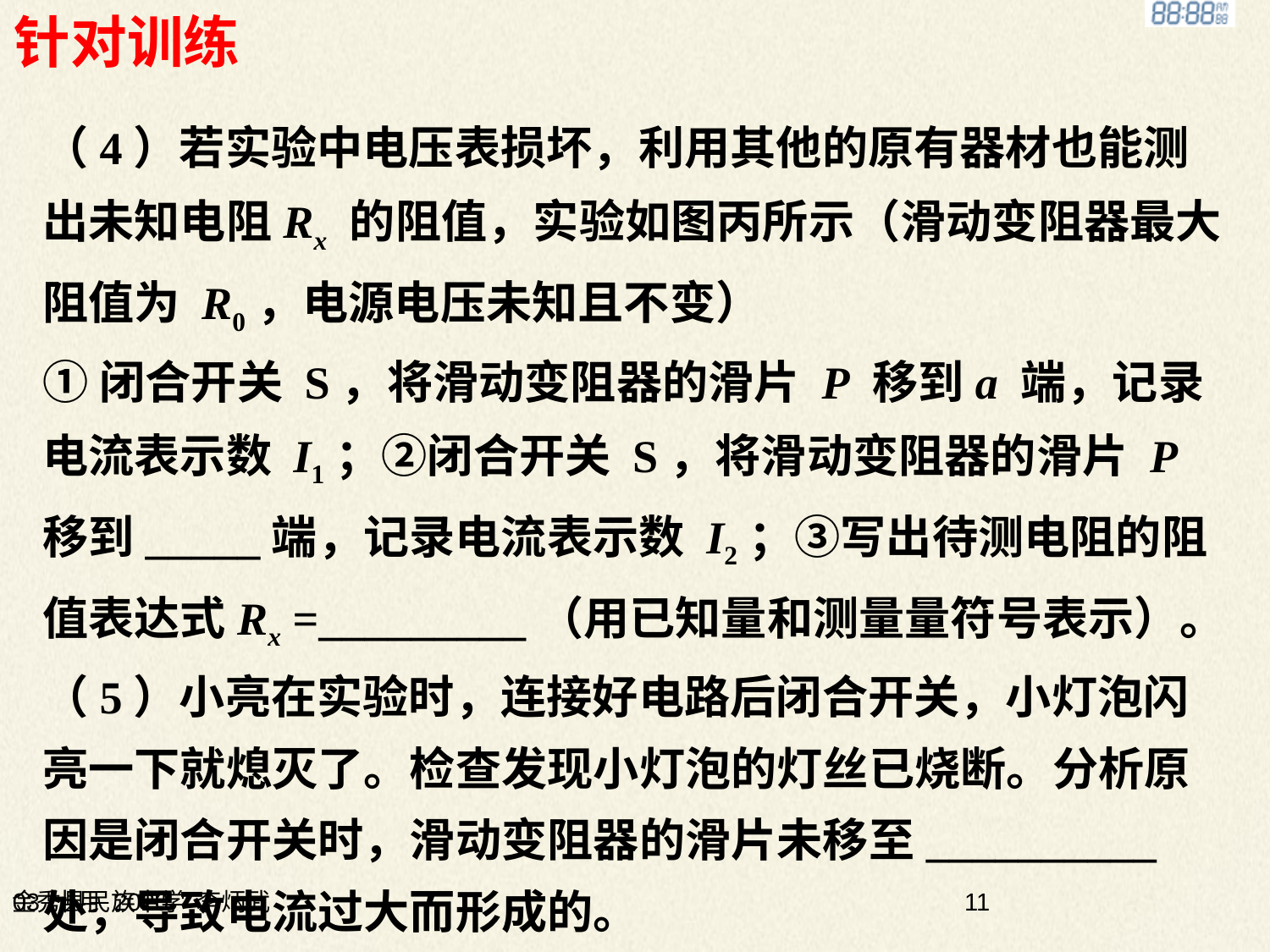

针对训练
（4）若实验中电压表损坏，利用其他的原有器材也能测出未知电阻Rx 的阻值，实验如图丙所示（滑动变阻器最大阻值为 R0，电源电压未知且不变）
①闭合开关 S，将滑动变阻器的滑片 P 移到a 端，记录电流表示数 I1；②闭合开关 S，将滑动变阻器的滑片 P 移到_____端，记录电流表示数 I2；③写出待测电阻的阻值表达式Rx =_________（用已知量和测量量符号表示）。
（5）小亮在实验时，连接好电路后闭合开关，小灯泡闪亮一下就熄灭了。检查发现小灯泡的灯丝已烧断。分析原因是闭合开关时，滑动变阻器的滑片未移至__________处，导致电流过大而形成的。
03 十月 2020
金秀县民族中学  李炳武
11